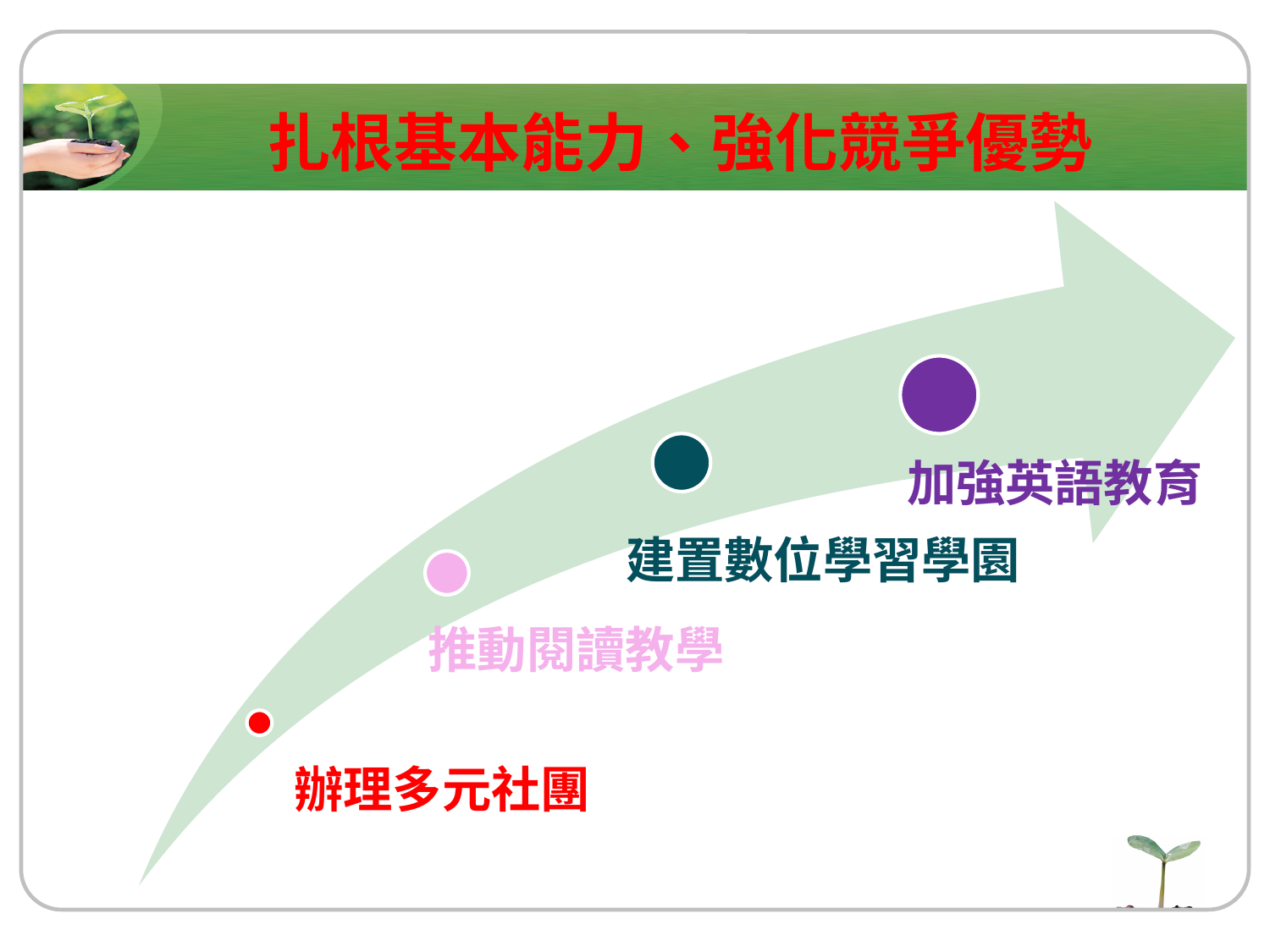

扎根基本能力、強化競爭優勢
辦理多元社團
推動閱讀教學
建置數位學習學園

加強英語教育